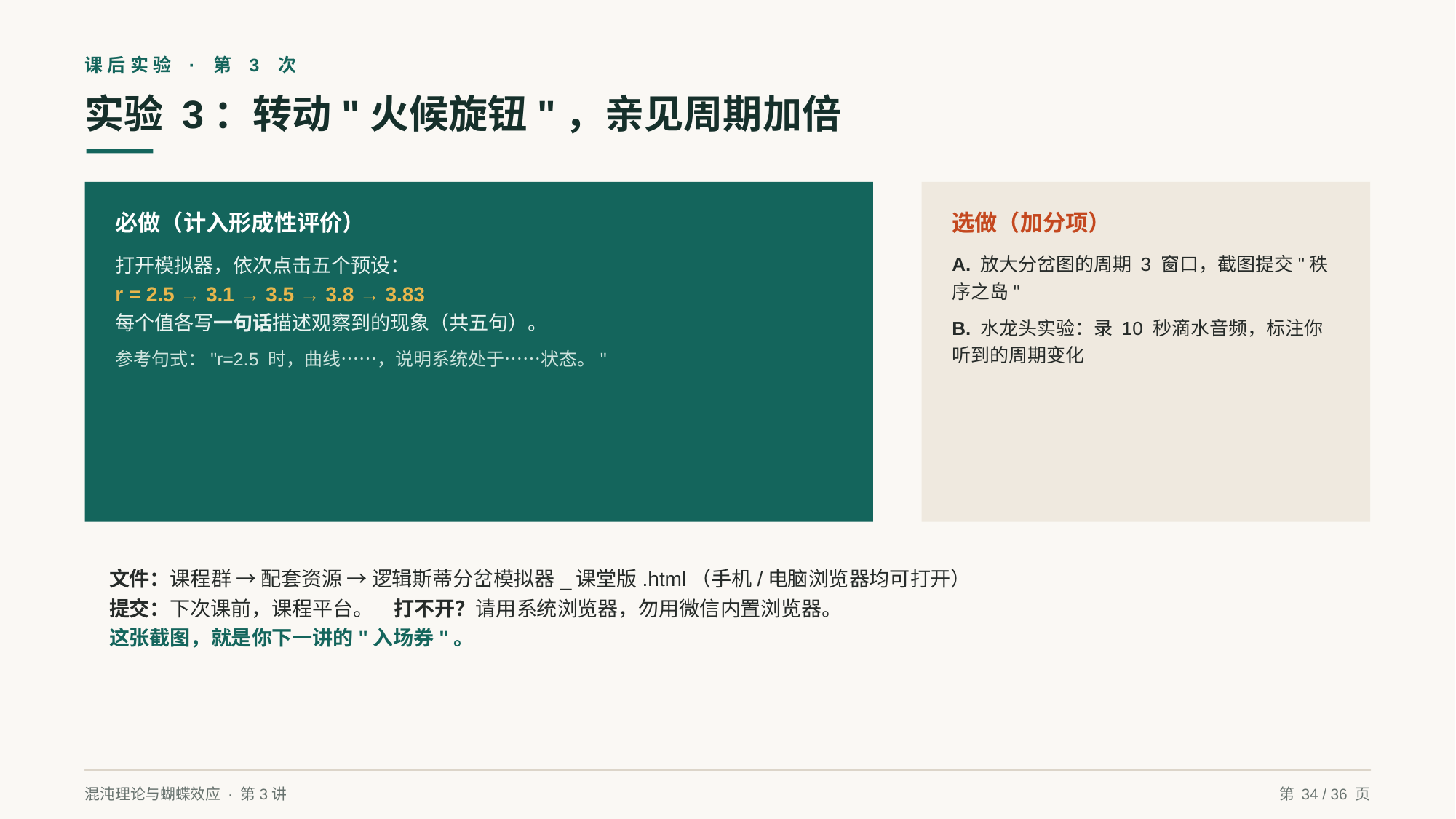

课后实验 · 第 3 次
实验 3：转动"火候旋钮"，亲见周期加倍

必做（计入形成性评价）
打开模拟器，依次点击五个预设：
r = 2.5 → 3.1 → 3.5 → 3.8 → 3.83
每个值各写一句话描述观察到的现象（共五句）。
参考句式："r=2.5 时，曲线……，说明系统处于……状态。"
选做（加分项）
A. 放大分岔图的周期 3 窗口，截图提交"秩序之岛"
B. 水龙头实验：录 10 秒滴水音频，标注你听到的周期变化
文件：课程群 → 配套资源 → 逻辑斯蒂分岔模拟器_课堂版.html（手机/电脑浏览器均可打开）
提交：下次课前，课程平台。　打不开？请用系统浏览器，勿用微信内置浏览器。
这张截图，就是你下一讲的"入场券"。

混沌理论与蝴蝶效应 · 第3讲
第 34 / 36 页